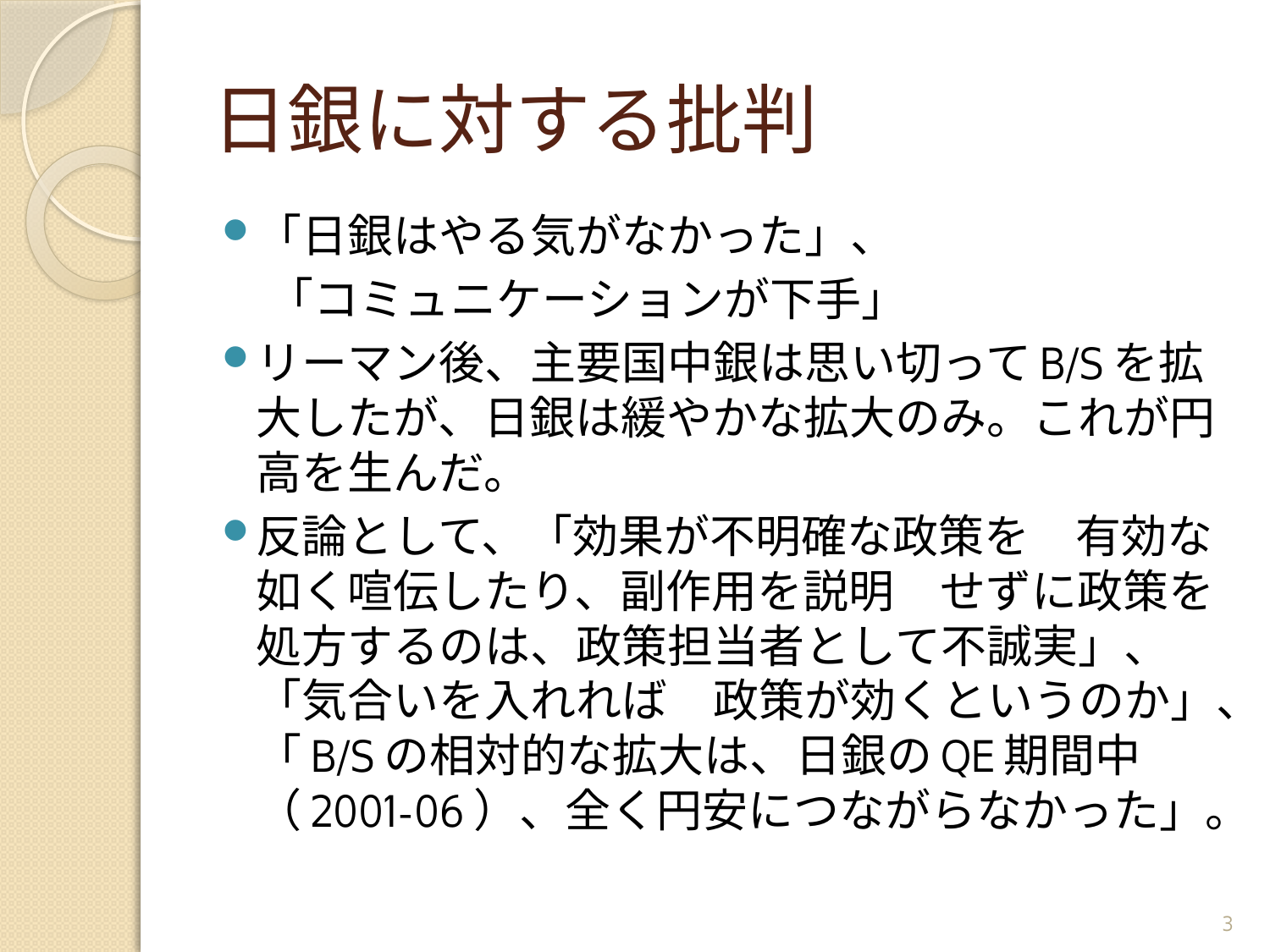

# 日銀に対する批判
「日銀はやる気がなかった」、
　「コミュニケーションが下手」
リーマン後、主要国中銀は思い切ってB/Sを拡大したが、日銀は緩やかな拡大のみ。これが円高を生んだ。
反論として、「効果が不明確な政策を　有効な如く喧伝したり、副作用を説明　せずに政策を処方するのは、政策担当者として不誠実」、「気合いを入れれば　政策が効くというのか」、「B/Sの相対的な拡大は、日銀のQE期間中（2001-06）、全く円安につながらなかった」。

3